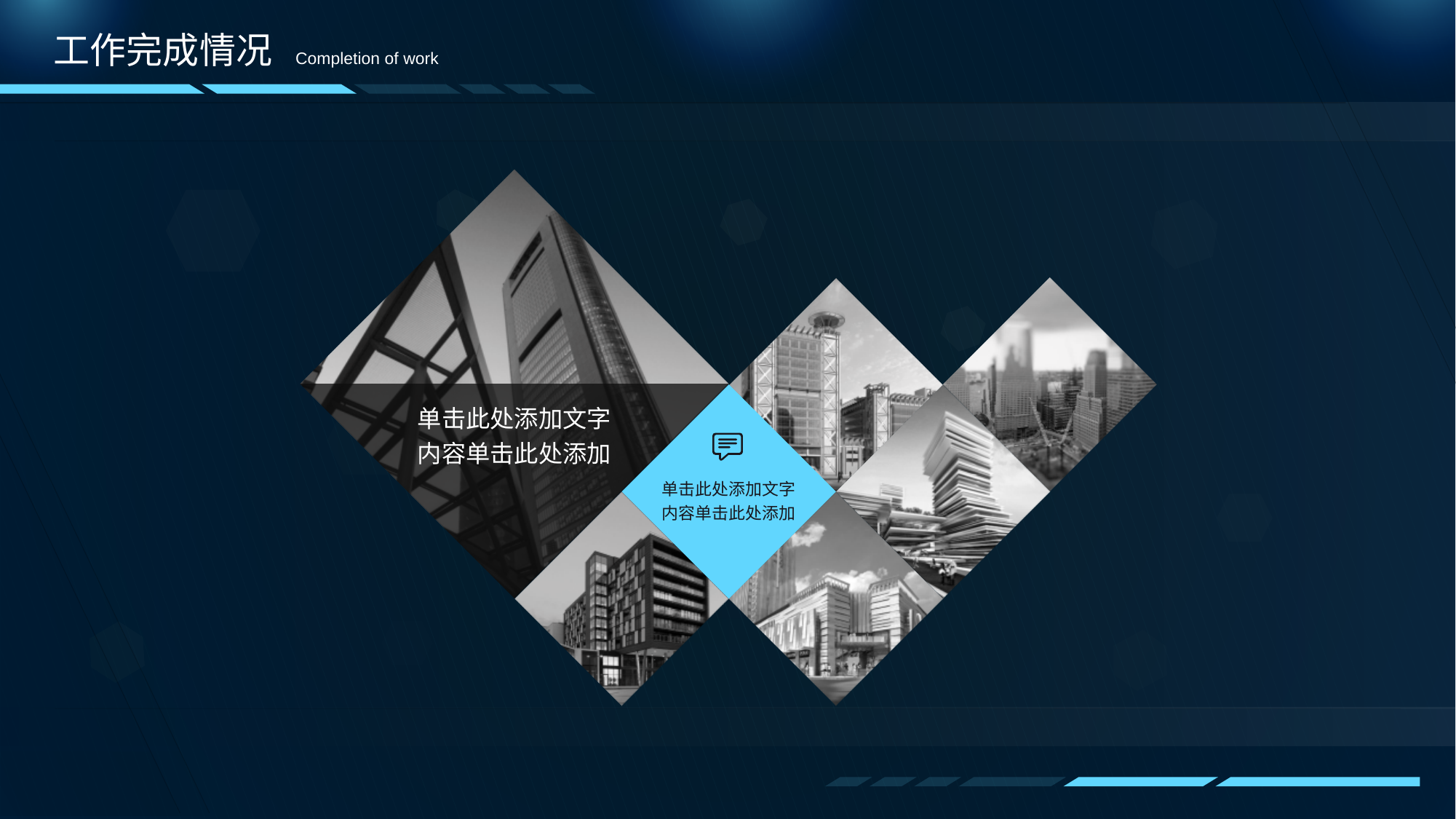

工作完成情况
Completion of work

单击此处添加文字内容单击此处添加

单击此处添加文字内容单击此处添加